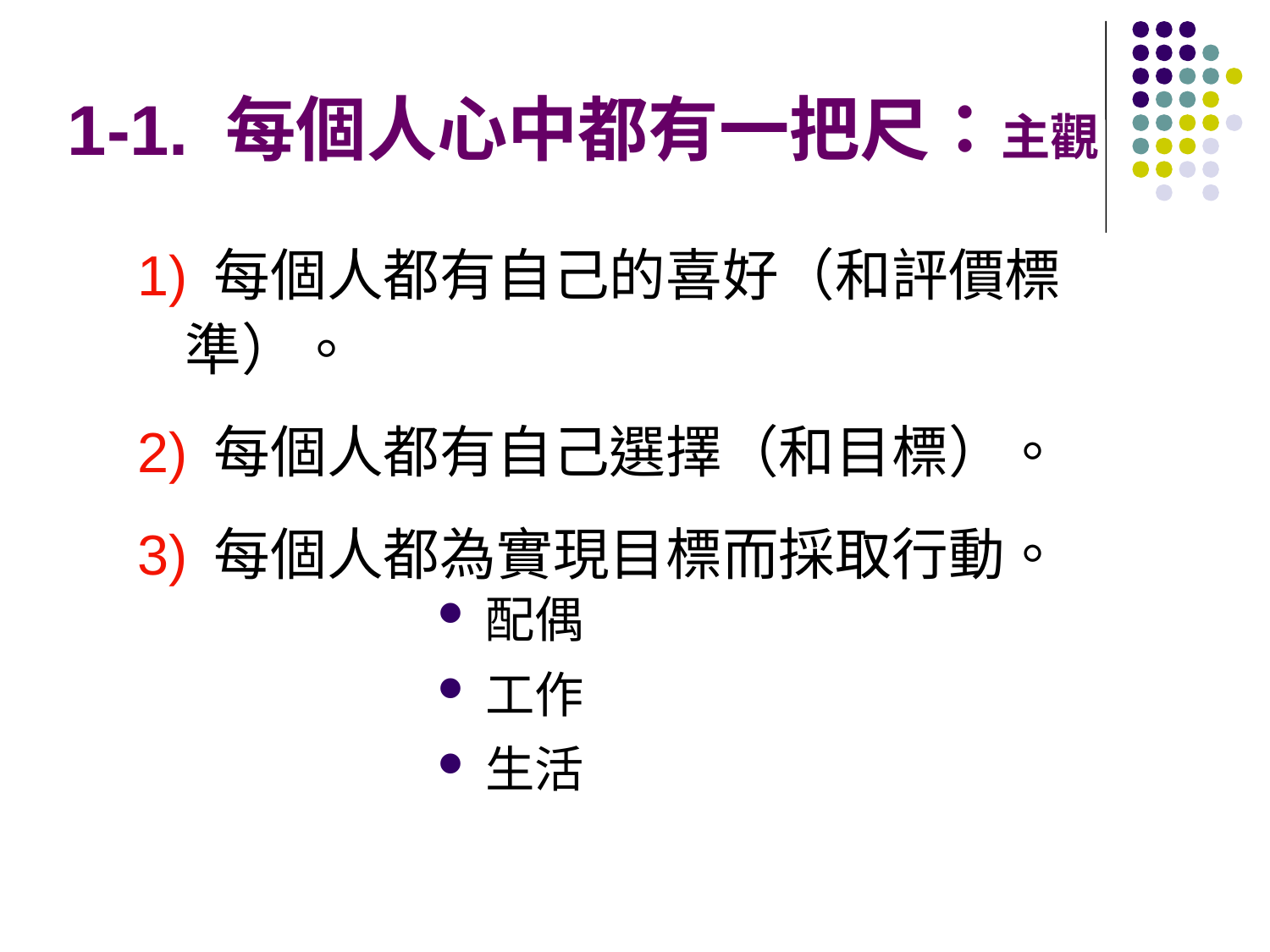

# 1-1. 每個人心中都有一把尺：主觀
 每個人都有自己的喜好（和評價標準）。
 每個人都有自己選擇（和目標）。
 每個人都為實現目標而採取行動。
配偶
工作
生活